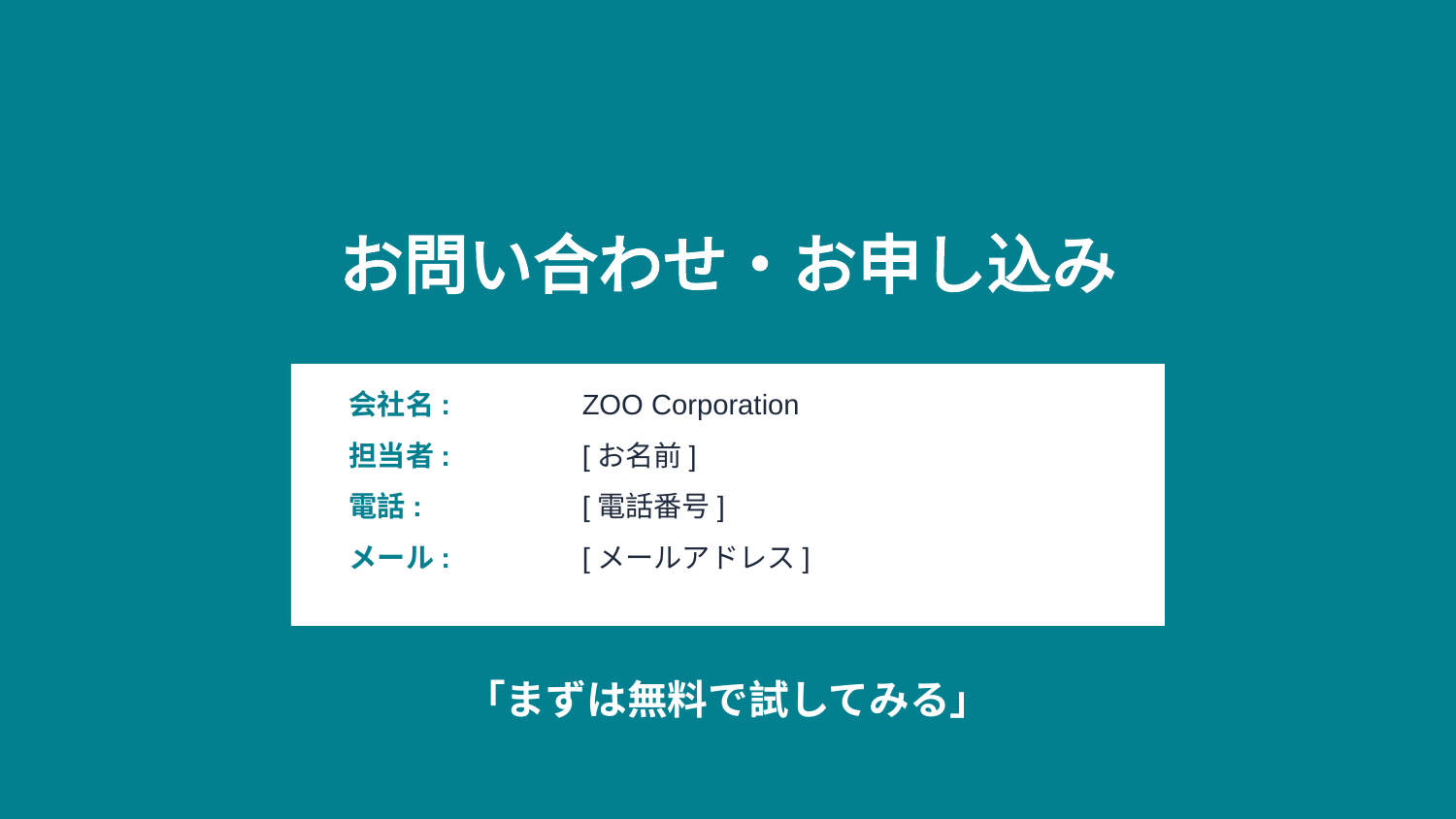

お問い合わせ・お申し込み

会社名:
ZOO Corporation
担当者:
[お名前]
電話:
[電話番号]
メール:
[メールアドレス]
「まずは無料で試してみる」